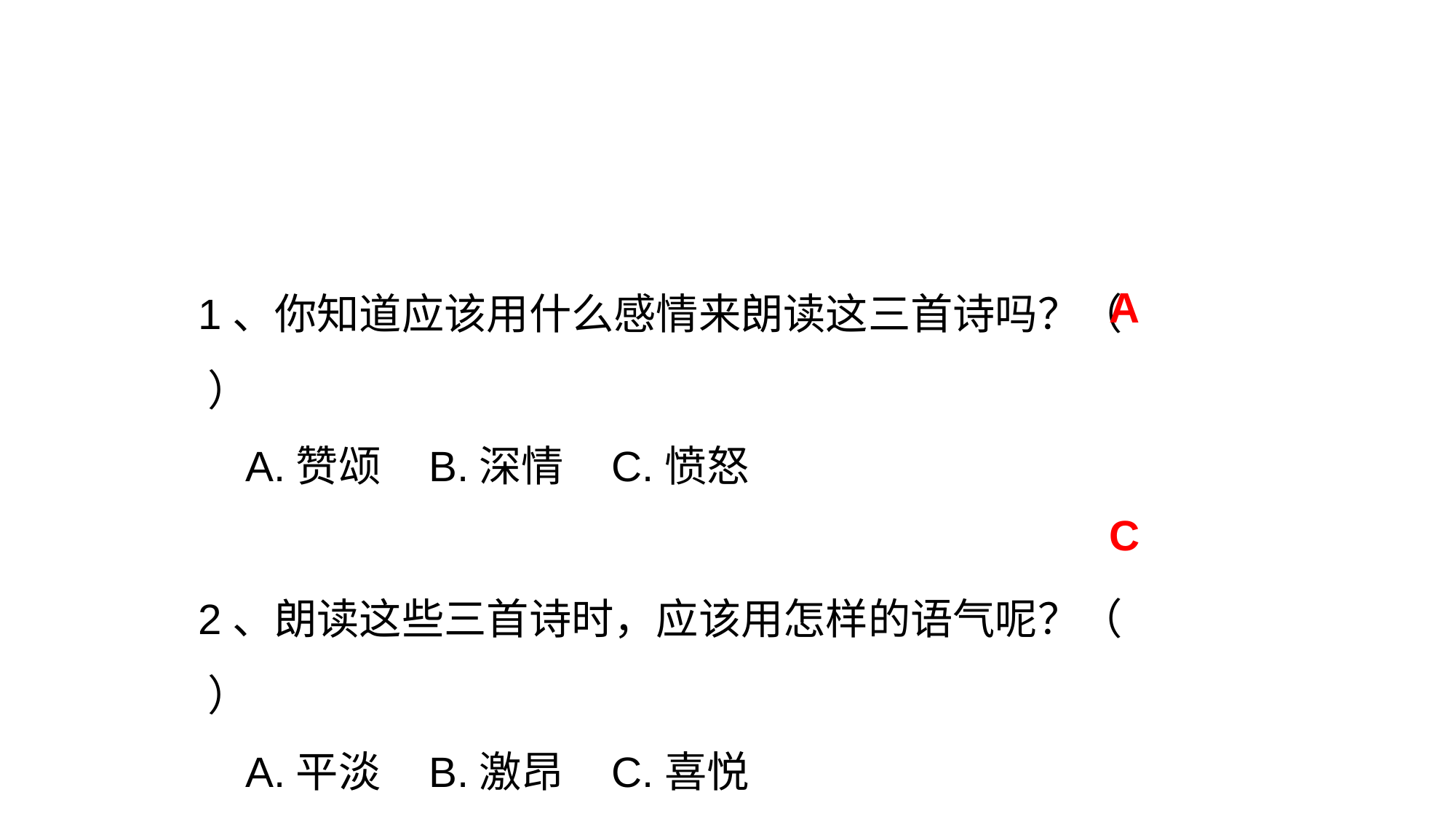

1、你知道应该用什么感情来朗读这三首诗吗？（  ）
    A.赞颂    B.深情    C.愤怒

2、朗读这些三首诗时，应该用怎样的语气呢？（  ）
    A.平淡    B.激昂    C.喜悦
A
C